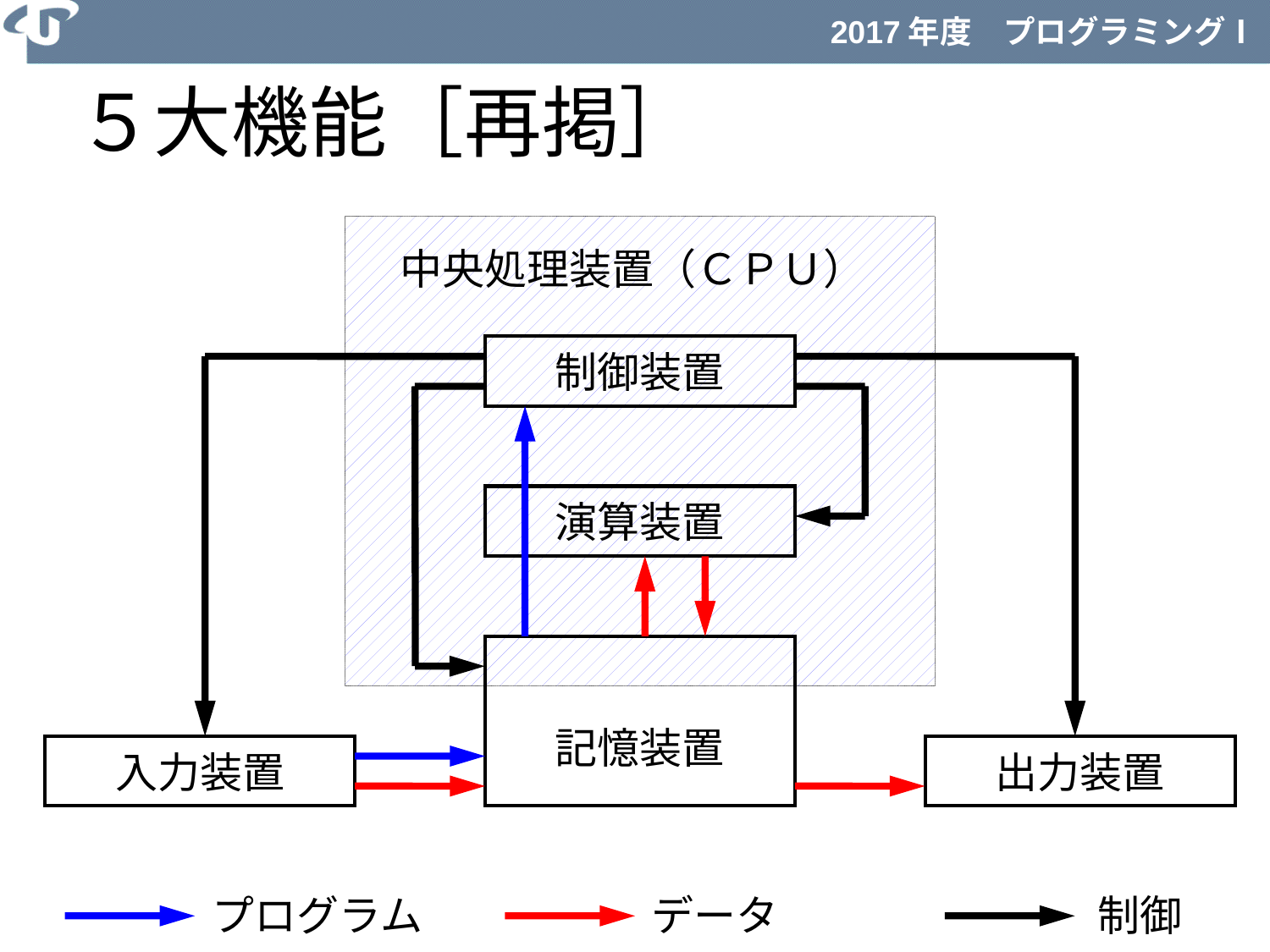

５大機能［再掲］

中央処理装置（ＣＰＵ）
制御装置

演算装置

記憶装置

入力装置
出力装置

プログラム
データ
制御